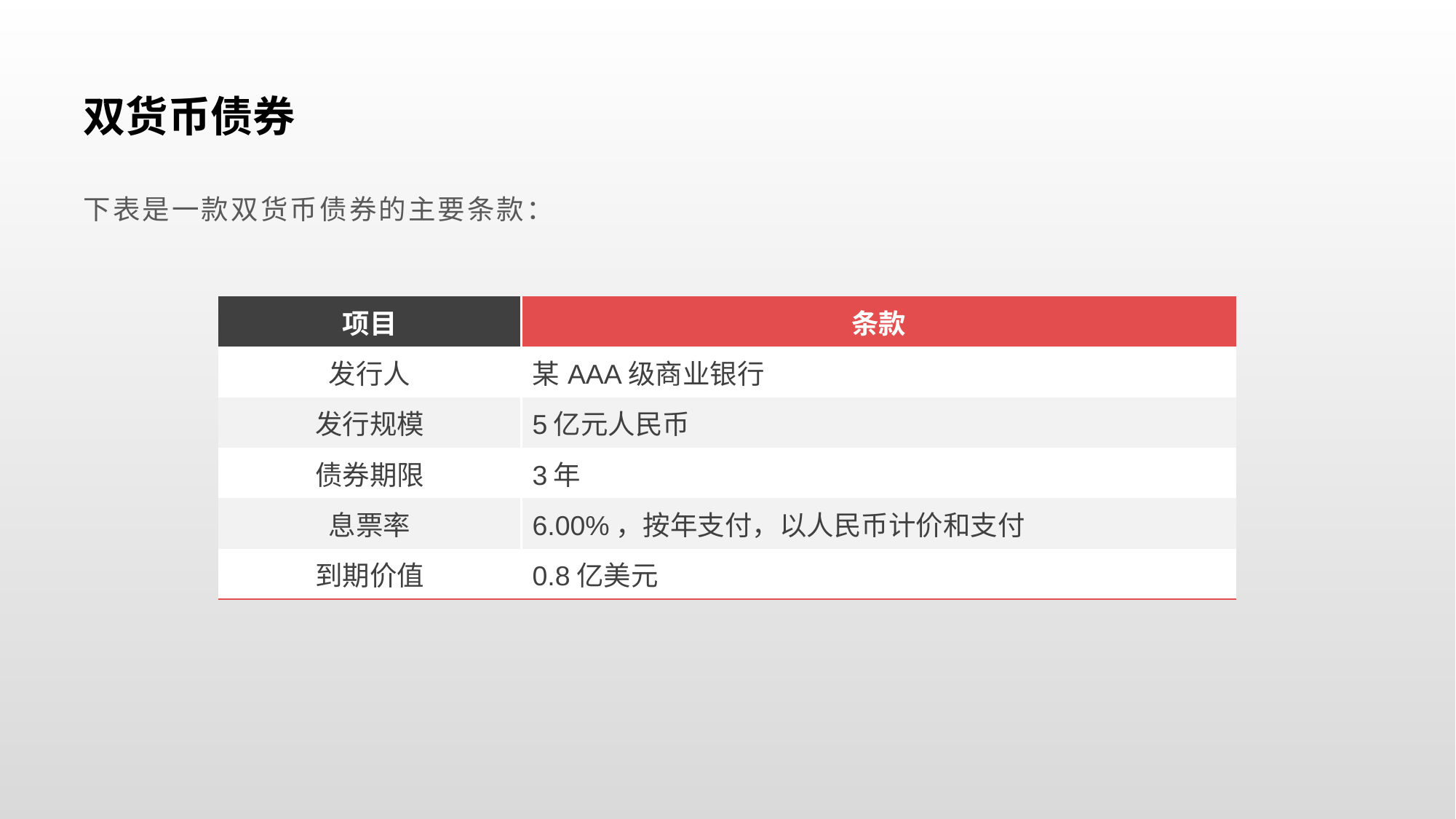

# 双货币债券
下表是一款双货币债券的主要条款：

| 项目 | 条款 |
| --- | --- |
| 发行人 | 某AAA级商业银行 |
| 发行规模 | 5亿元人民币 |
| 债券期限 | 3年 |
| 息票率 | 6.00%，按年支付，以人民币计价和支付 |
| 到期价值 | 0.8亿美元 |